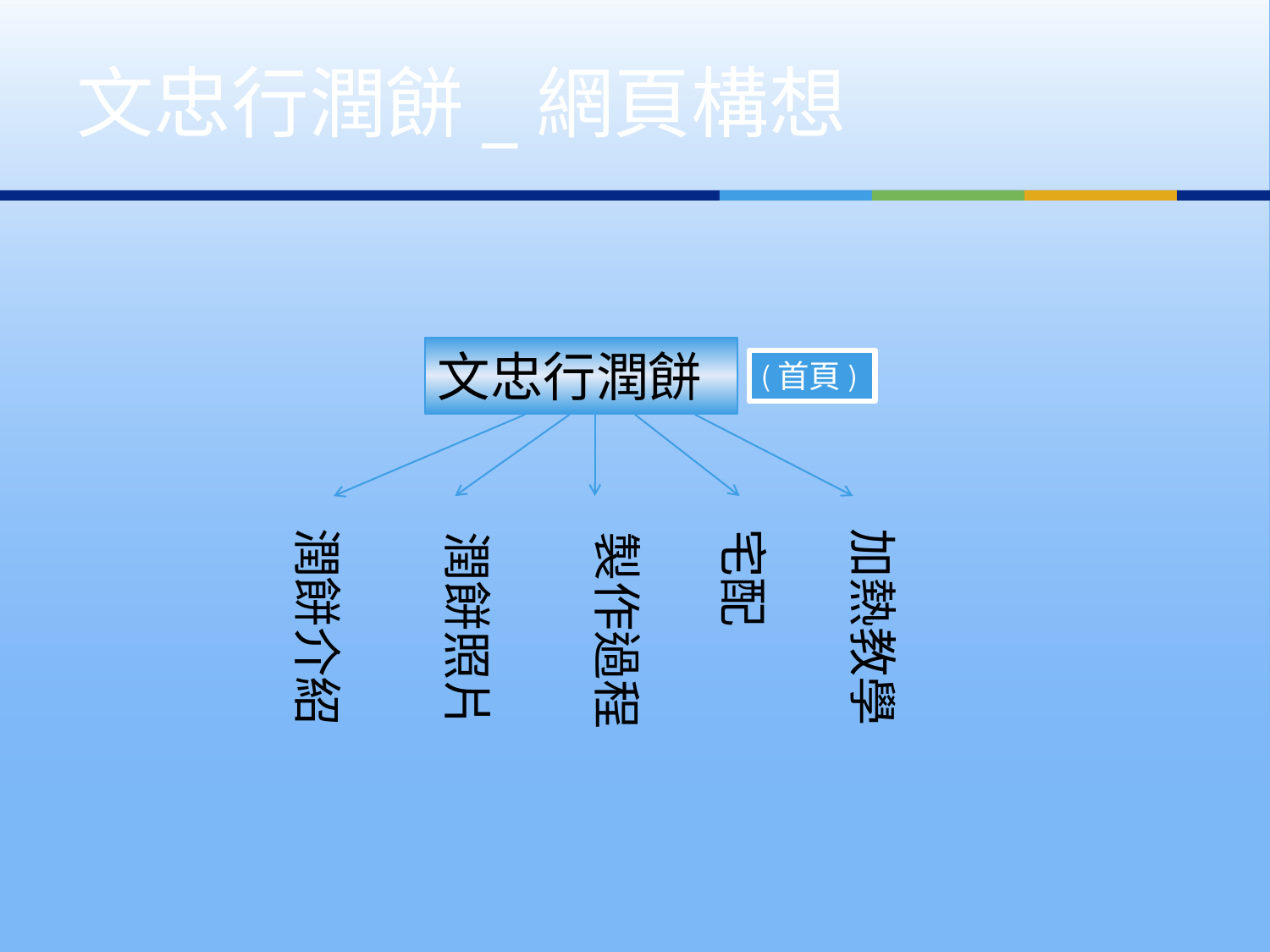

# 文忠行潤餅_網頁構想
文忠行潤餅
(首頁)

潤餅介紹
宅配
加熱教學
潤餅照片
製作過程